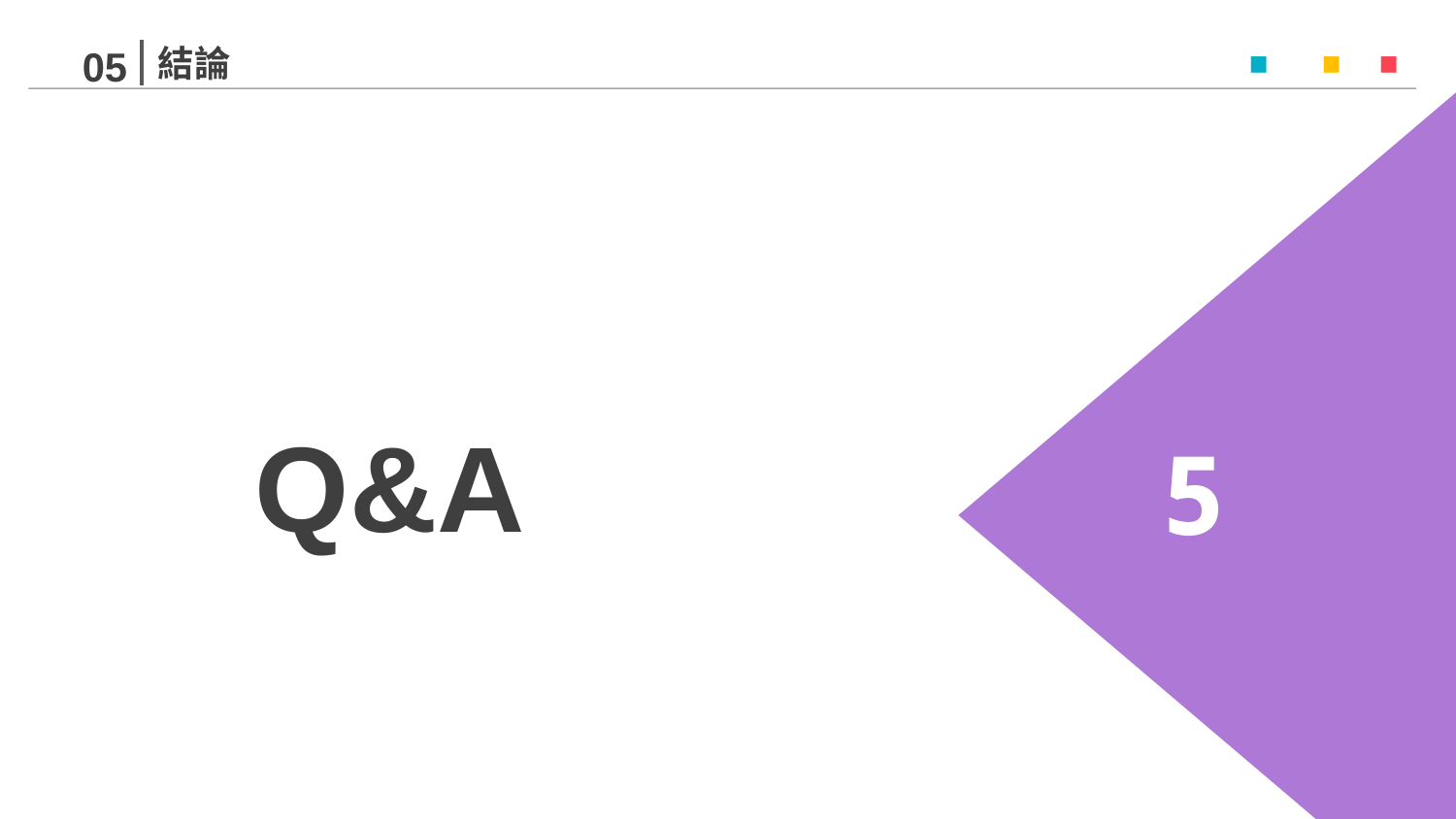

·
·
·
結論
05

Q&A
5